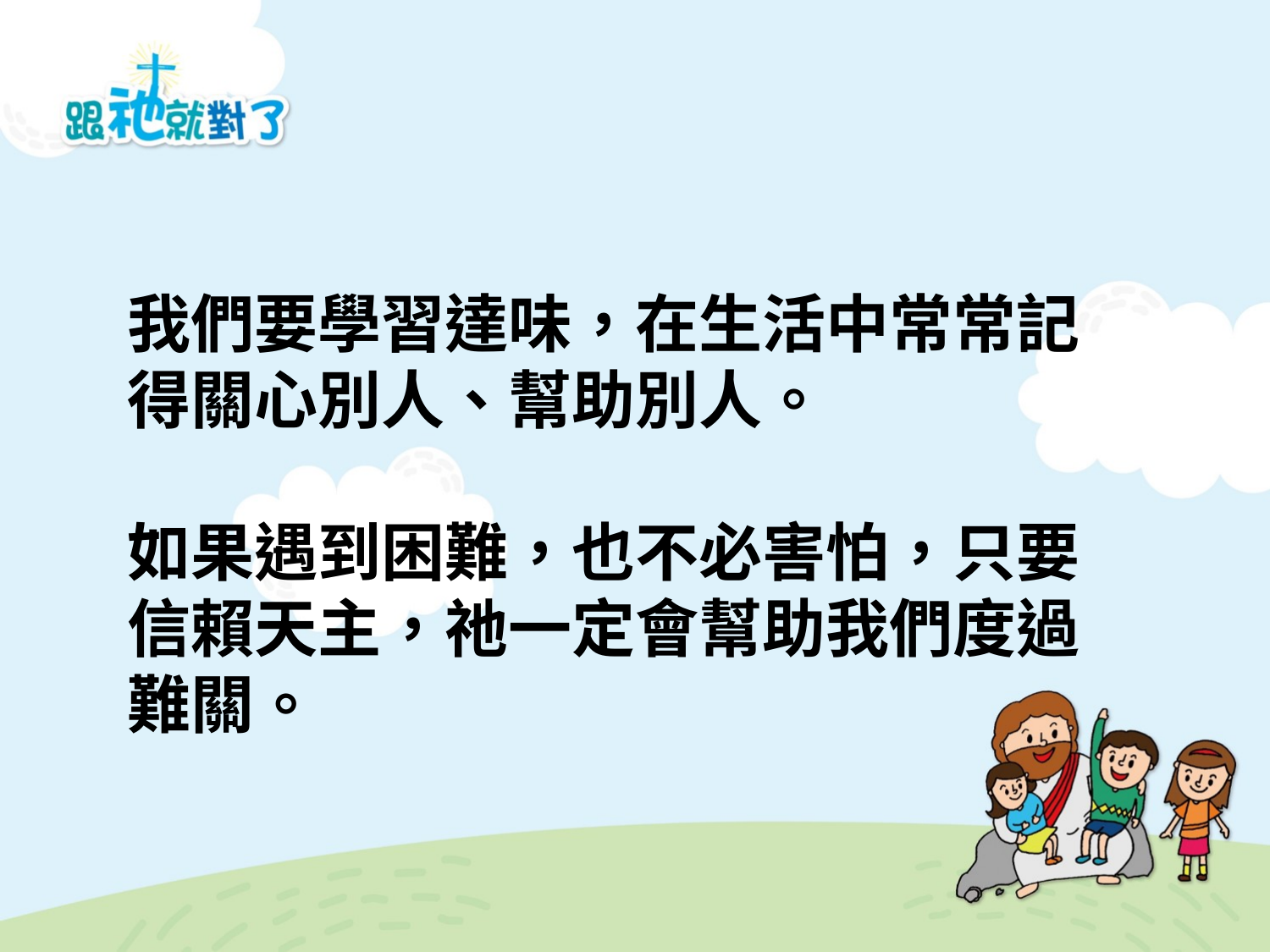

我們要學習達味，在生活中常常記得關心別人、幫助別人。

如果遇到困難，也不必害怕，只要信賴天主，祂一定會幫助我們度過難關。